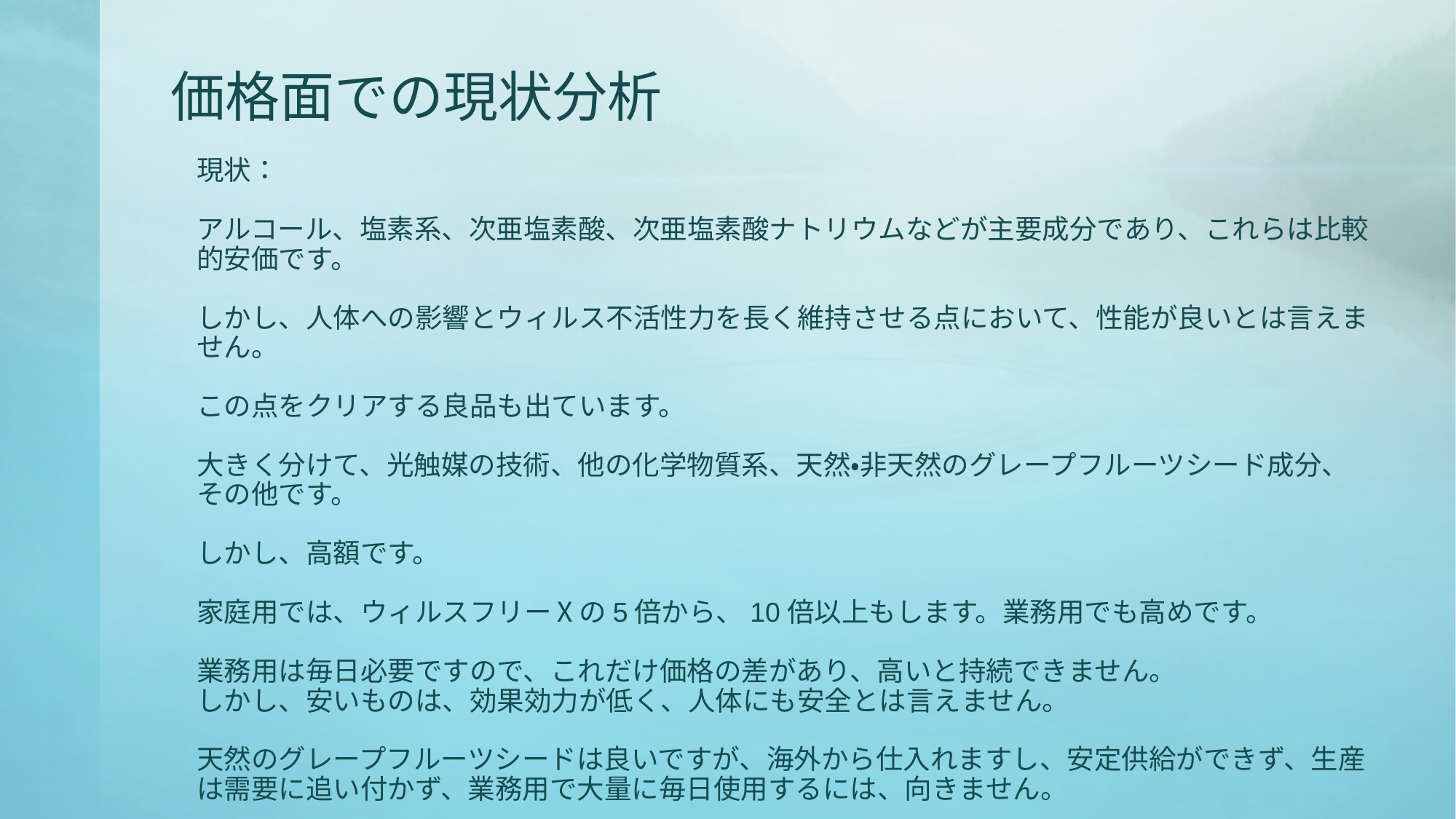

# 価格面での現状分析
現状：

アルコール、塩素系、次亜塩素酸、次亜塩素酸ナトリウムなどが主要成分であり、これらは比較的安価です。

しかし、人体への影響とウィルス不活性力を長く維持させる点において、性能が良いとは言えません。

この点をクリアする良品も出ています。

大きく分けて、光触媒の技術、他の化学物質系、天然・非天然のグレープフルーツシード成分、その他です。

しかし、高額です。

家庭用では、ウィルスフリーⅩの5倍から、10倍以上もします。業務用でも高めです。

業務用は毎日必要ですので、これだけ価格の差があり、高いと持続できません。
しかし、安いものは、効果効力が低く、人体にも安全とは言えません。

天然のグレープフルーツシードは良いですが、海外から仕入れますし、安定供給ができず、生産は需要に追い付かず、業務用で大量に毎日使用するには、向きません。